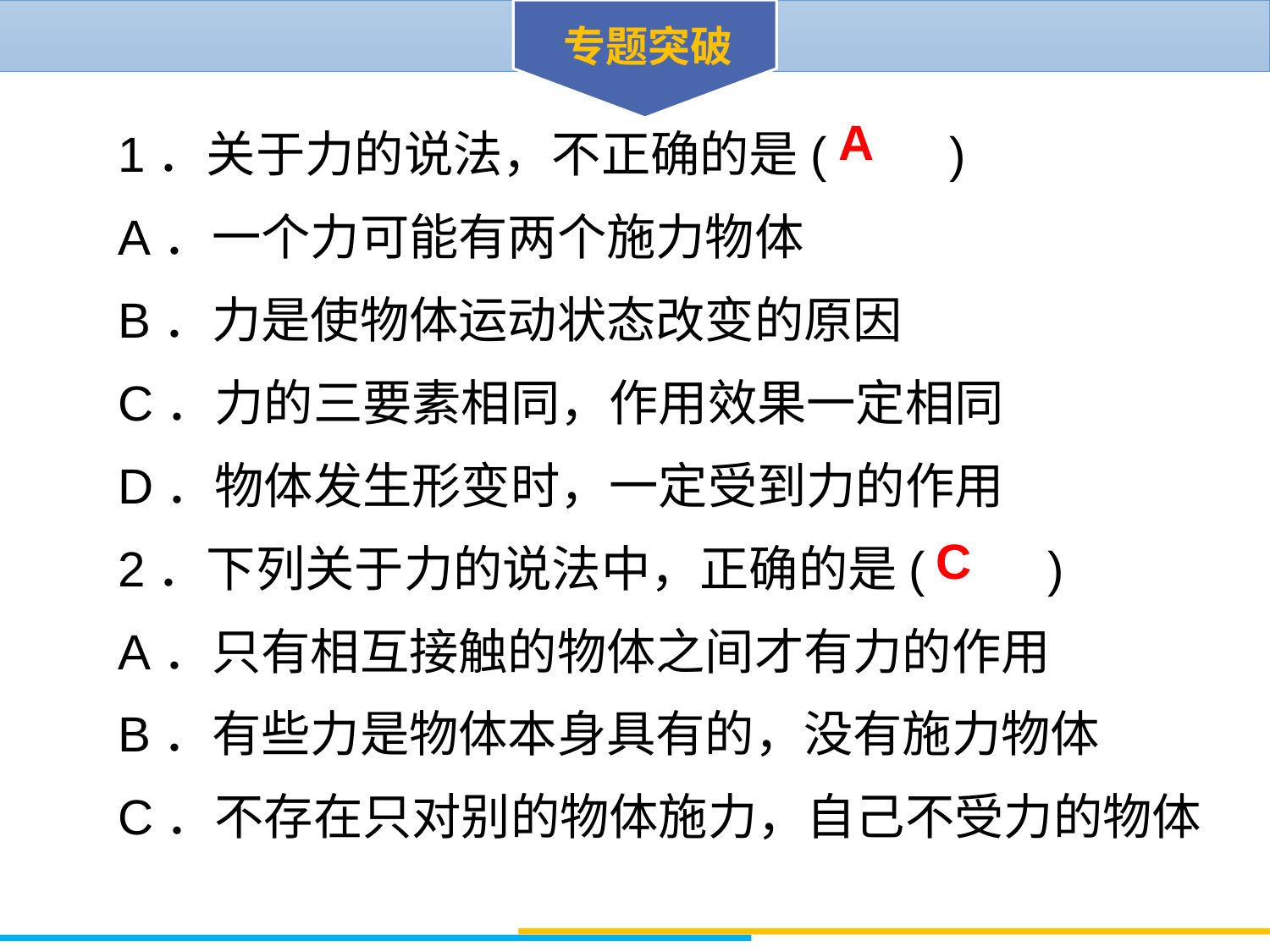

专题突破
1．关于力的说法，不正确的是(　　)
A．一个力可能有两个施力物体
B．力是使物体运动状态改变的原因
C．力的三要素相同，作用效果一定相同               D．物体发生形变时，一定受到力的作用
2．下列关于力的说法中，正确的是(　　)
A．只有相互接触的物体之间才有力的作用             B．有些力是物体本身具有的，没有施力物体
C．不存在只对别的物体施力，自己不受力的物体
D．较大的力对物体的作用效果也一定较大
A
C